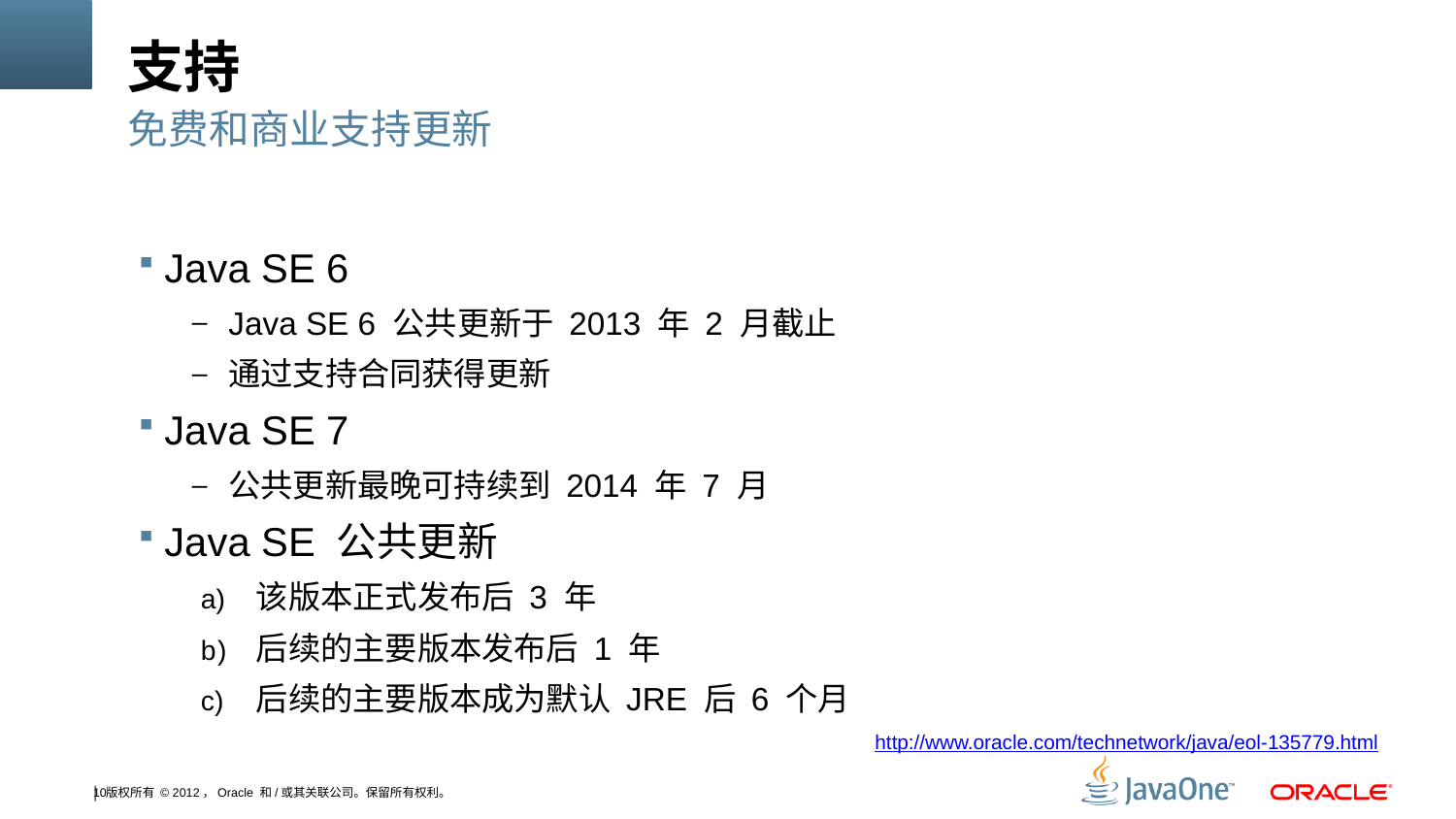

# 支持
免费和商业支持更新
Java SE 6
Java SE 6 公共更新于 2013 年 2 月截止
通过支持合同获得更新
Java SE 7
公共更新最晚可持续到 2014 年 7 月
Java SE 公共更新
该版本正式发布后 3 年
后续的主要版本发布后 1 年
后续的主要版本成为默认 JRE 后 6 个月
http://www.oracle.com/technetwork/java/eol-135779.html